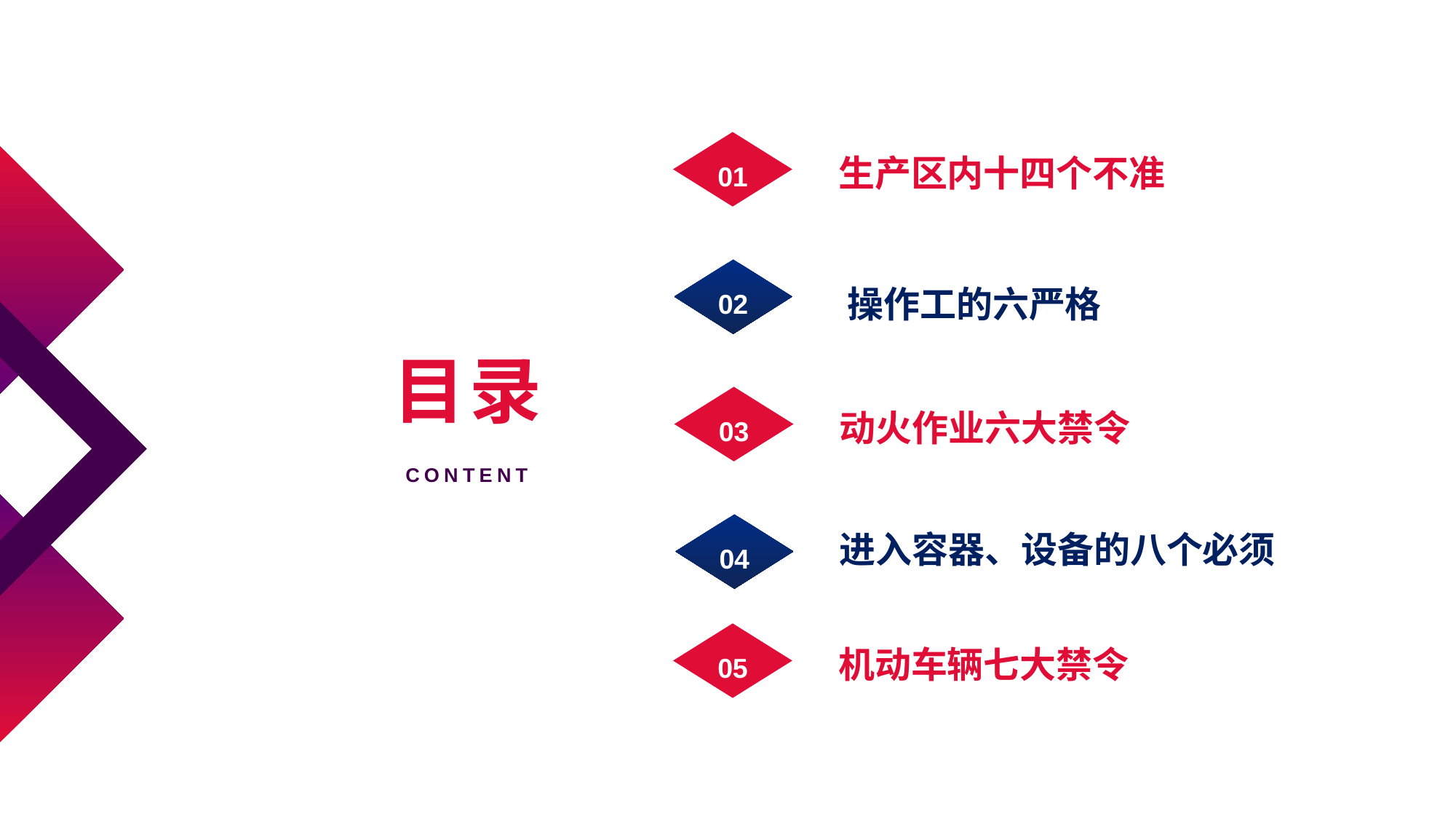

01
生产区内十四个不准
02
操作工的六严格
目录
03
动火作业六大禁令
CONTENT
04
进入容器、设备的八个必须
05
机动车辆七大禁令